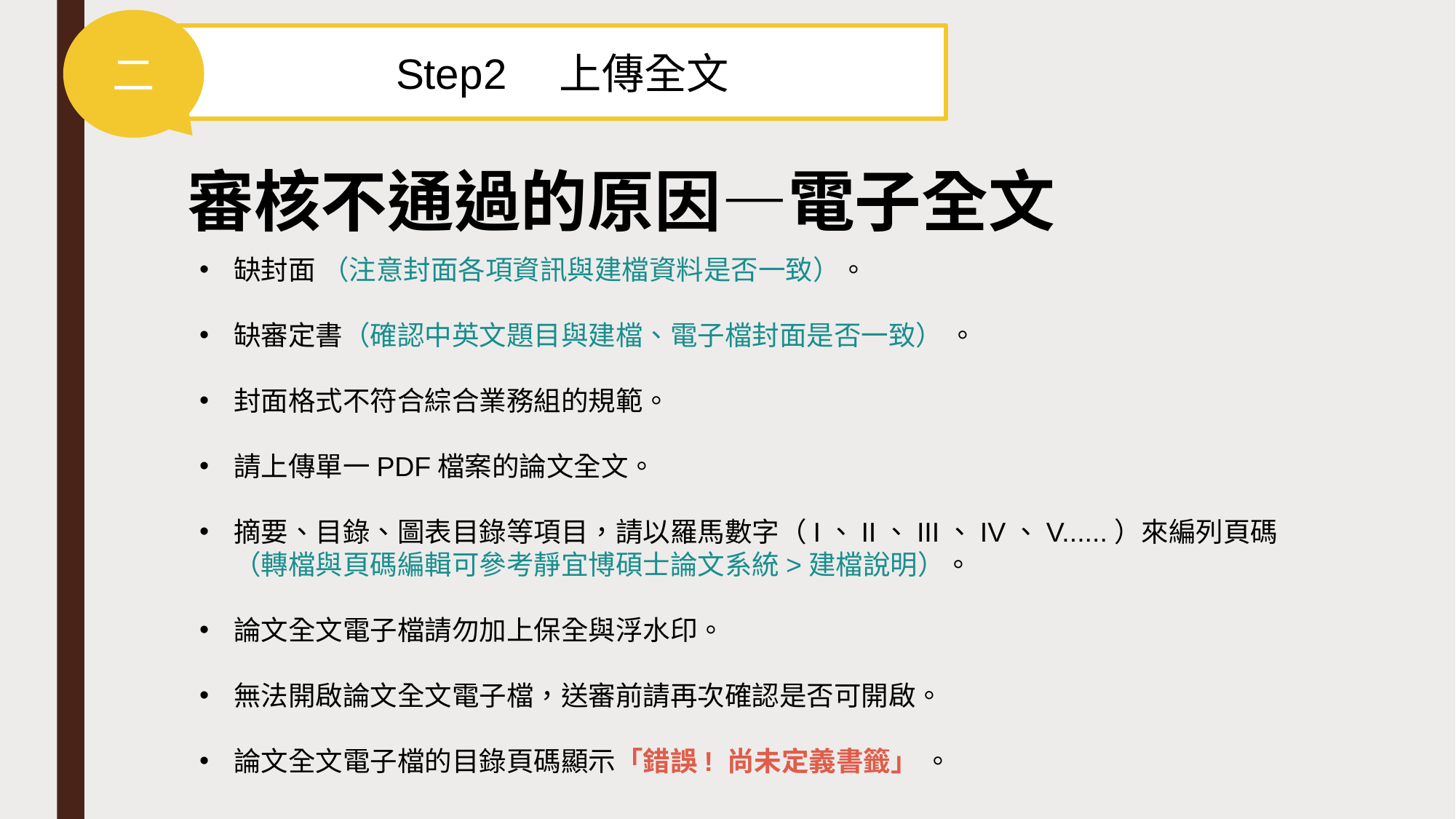

二
Step2　上傳全文
審核不通過的原因—電子全文
缺封面 （注意封面各項資訊與建檔資料是否一致）。

缺審定書（確認中英文題目與建檔、電子檔封面是否一致） 。

封面格式不符合綜合業務組的規範。

請上傳單一PDF檔案的論文全文。

摘要、目錄、圖表目錄等項目，請以羅馬數字（I、II、III、IV、V......）來編列頁碼（轉檔與頁碼編輯可參考靜宜博碩士論文系統>建檔說明）。

論文全文電子檔請勿加上保全與浮水印。

無法開啟論文全文電子檔，送審前請再次確認是否可開啟。

論文全文電子檔的目錄頁碼顯示「錯誤! 尚未定義書籤」 。